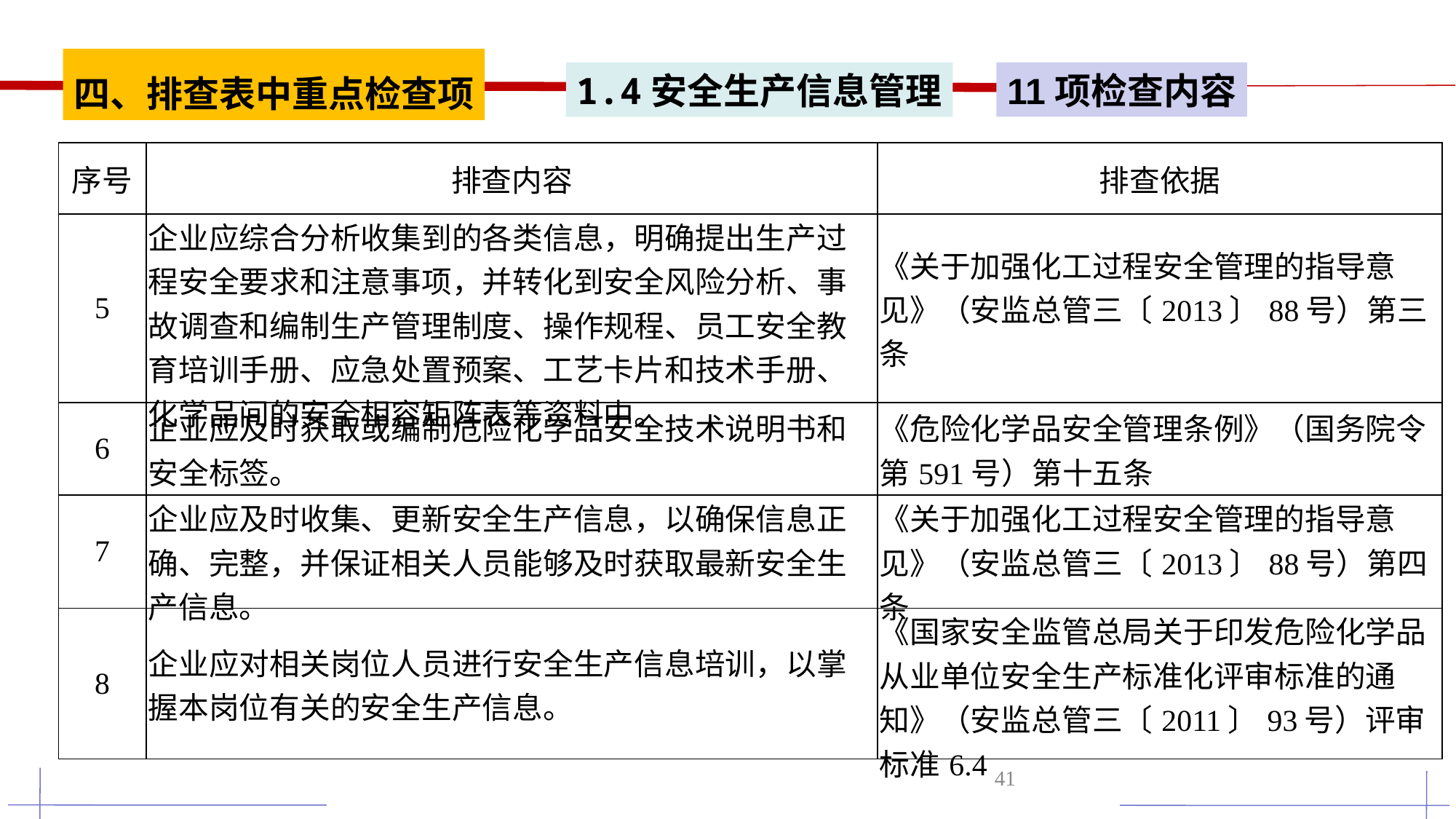

四、排查表中重点检查项
1.4安全生产信息管理
11项检查内容
| 序号 | 排查内容 | 排查依据 |
| --- | --- | --- |
| 5 | 企业应综合分析收集到的各类信息，明确提出生产过程安全要求和注意事项，并转化到安全风险分析、事故调查和编制生产管理制度、操作规程、员工安全教育培训手册、应急处置预案、工艺卡片和技术手册、化学品间的安全相容矩阵表等资料中。 | 《关于加强化工过程安全管理的指导意见》（安监总管三〔2013〕88号）第三条 |
| 6 | 企业应及时获取或编制危险化学品安全技术说明书和安全标签。 | 《危险化学品安全管理条例》（国务院令第591号）第十五条 |
| 7 | 企业应及时收集、更新安全生产信息，以确保信息正确、完整，并保证相关人员能够及时获取最新安全生产信息。 | 《关于加强化工过程安全管理的指导意见》（安监总管三〔2013〕88号）第四条 |
| 8 | 企业应对相关岗位人员进行安全生产信息培训，以掌握本岗位有关的安全生产信息。 | 《国家安全监管总局关于印发危险化学品从业单位安全生产标准化评审标准的通知》（安监总管三〔2011〕93号）评审标准6.4 |
41